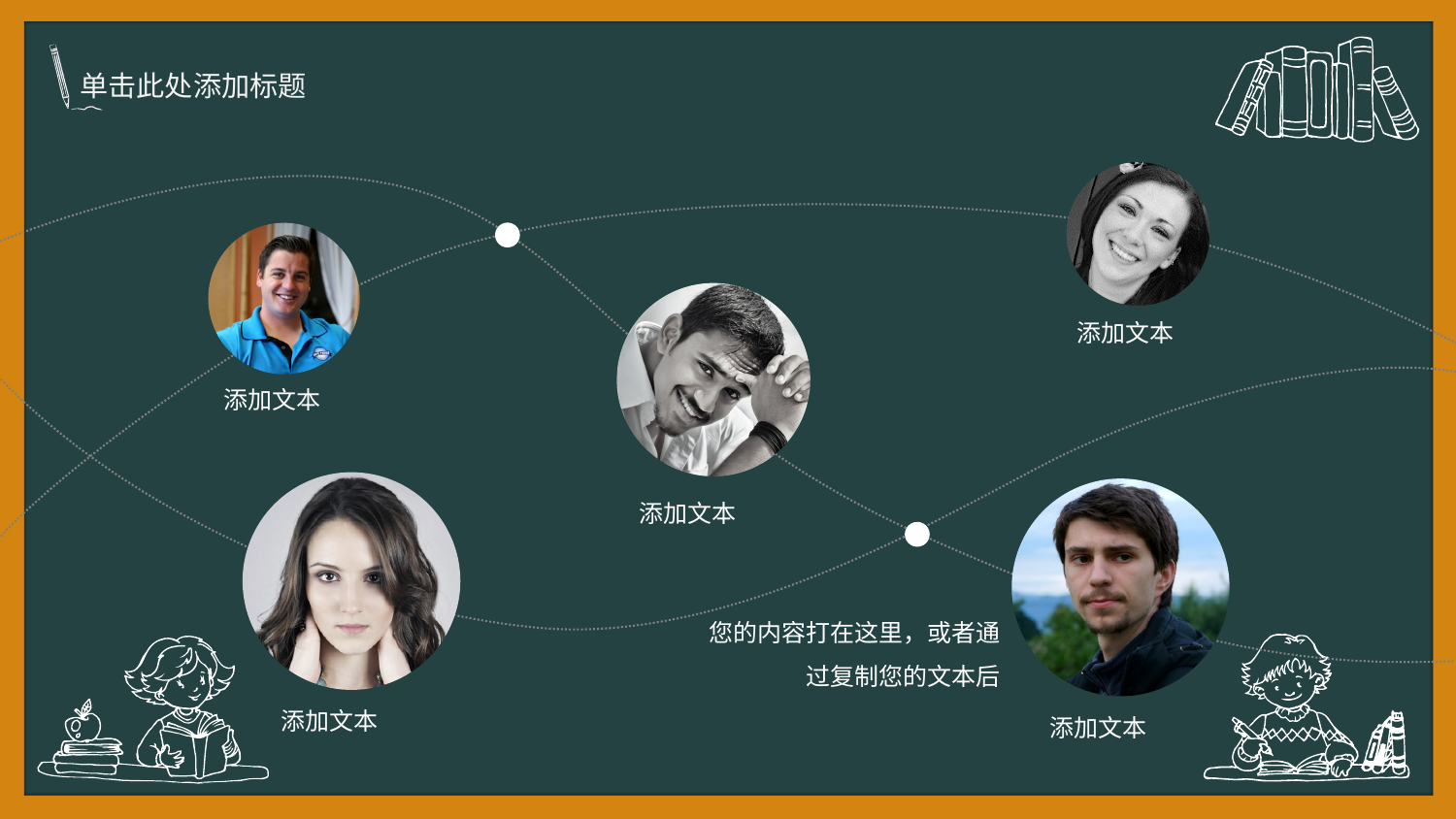

添加文本

添加文本

添加文本

添加文本

添加文本

您的内容打在这里，或者通过复制您的文本后